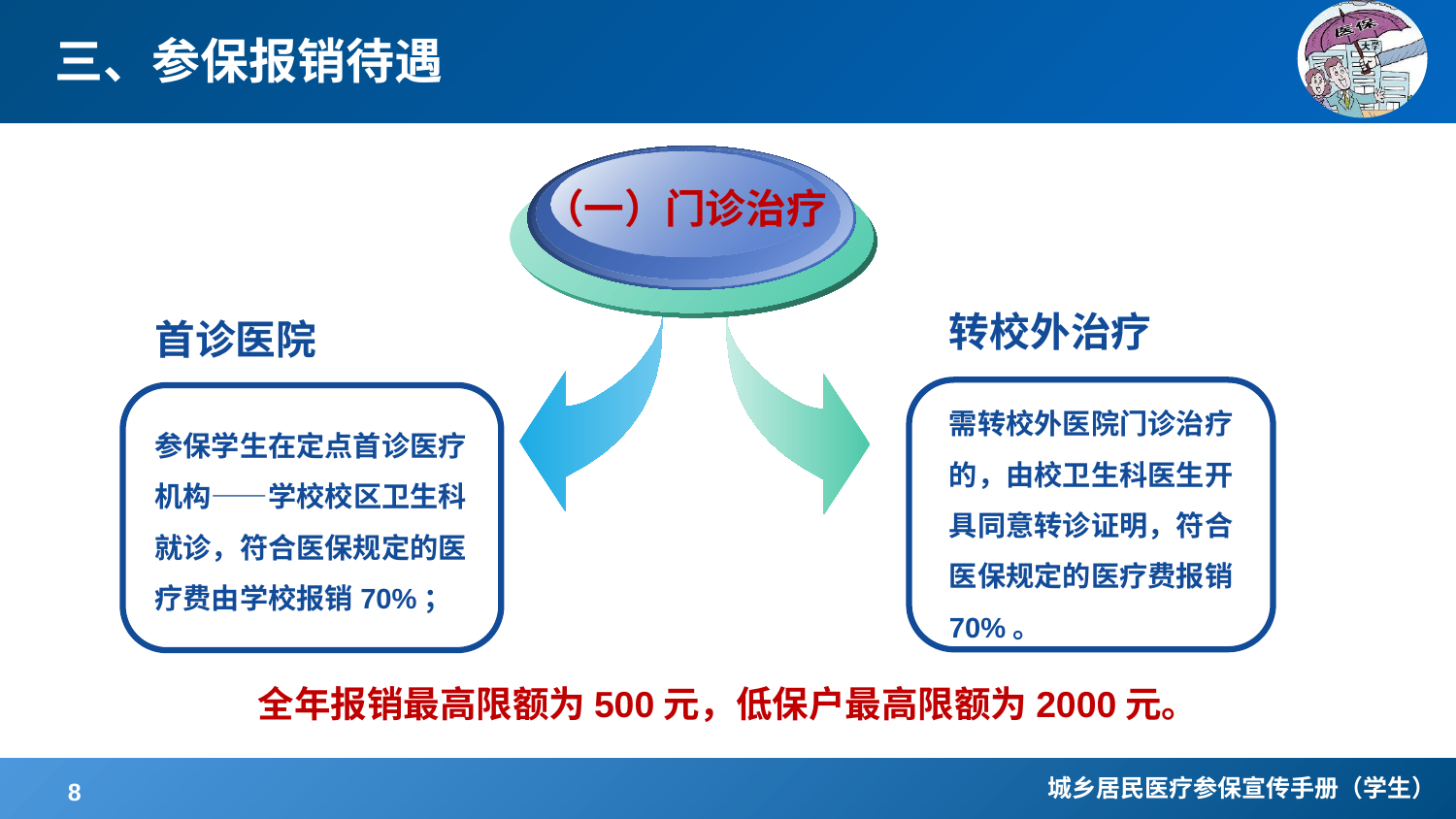

# 三、参保报销待遇

（一）门诊治疗
转校外治疗

需转校外医院门诊治疗的，由校卫生科医生开具同意转诊证明，符合医保规定的医疗费报销70%。

首诊医院

参保学生在定点首诊医疗机构——学校校区卫生科就诊，符合医保规定的医疗费由学校报销70%；

全年报销最高限额为500元，低保户最高限额为2000元。